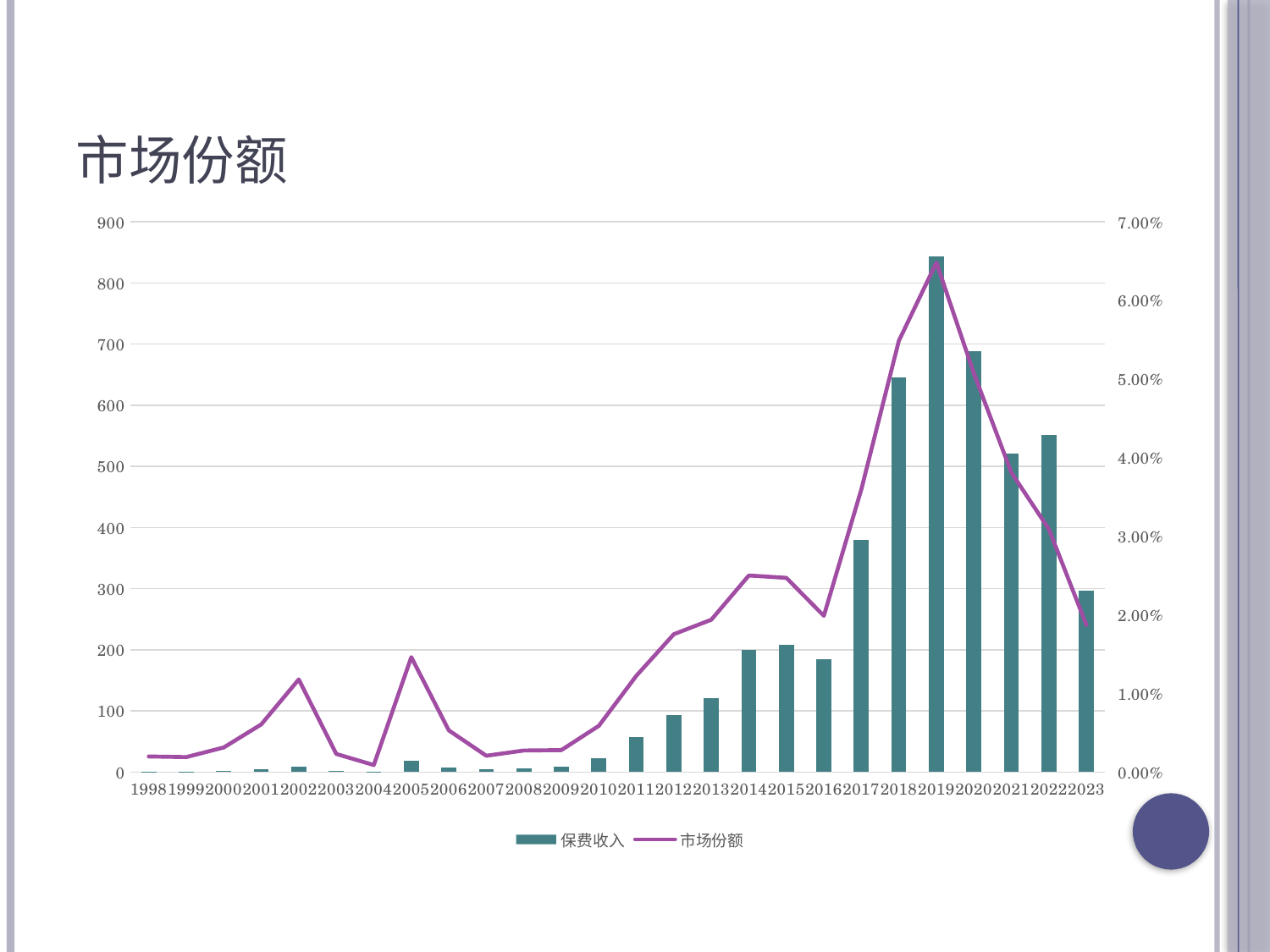

# 市场份额

### Chart

| Category |  |  |
|---|---|---|
| 1998 | 1.0 | 0.0019801980198019802 |
| 1999 | 1.0 | 0.0018975332068311196 |
| 2000 | 1.87 | 0.003125 |
| 2001 | 4.17 | 0.006058932930373125 |
| 2002 | 9.18 | 0.011776628907903684 |
| 2003 | 2.0 | 0.0023004275510053107 |
| 2004 | 1.0 | 0.0008888888888888889 |
| 2005 | 18.0 | 0.014611457005787762 |
| 2006 | 8.0 | 0.0052978729040290325 |
| 2007 | 4.13 | 0.0020673050451253147 |
| 2008 | 6.39 | 0.0027346140513799314 |
| 2009 | 8.02 | 0.0027887601144713004 |
| 2010 | 22.91 | 0.005880933556488793 |
| 2011 | 56.51 | 0.012237376077889568 |
| 2012 | 93.46 | 0.017531650199871313 |
| 2013 | 120.37 | 0.01937620125365004 |
| 2014 | 199.9 | 0.02500322077506232 |
| 2015 | 208.1 | 0.024705281777925518 |
| 2016 | 184.12 | 0.01987105185338678 |
| 2017 | 379.2 | 0.03597245147703341 |
| 2018 | 645.0 | 0.054867000689027445 |
| 2019 | 843.7 | 0.06481872728809263 |
| 2020 | 689.0 | 0.05072143698468787 |
| 2021 | 521.0 | 0.038095934483767184 |
| 2022 | 552.0 | 0.030894945989813623 |
| 2023 | 296.89 | 0.018709982354423997 |